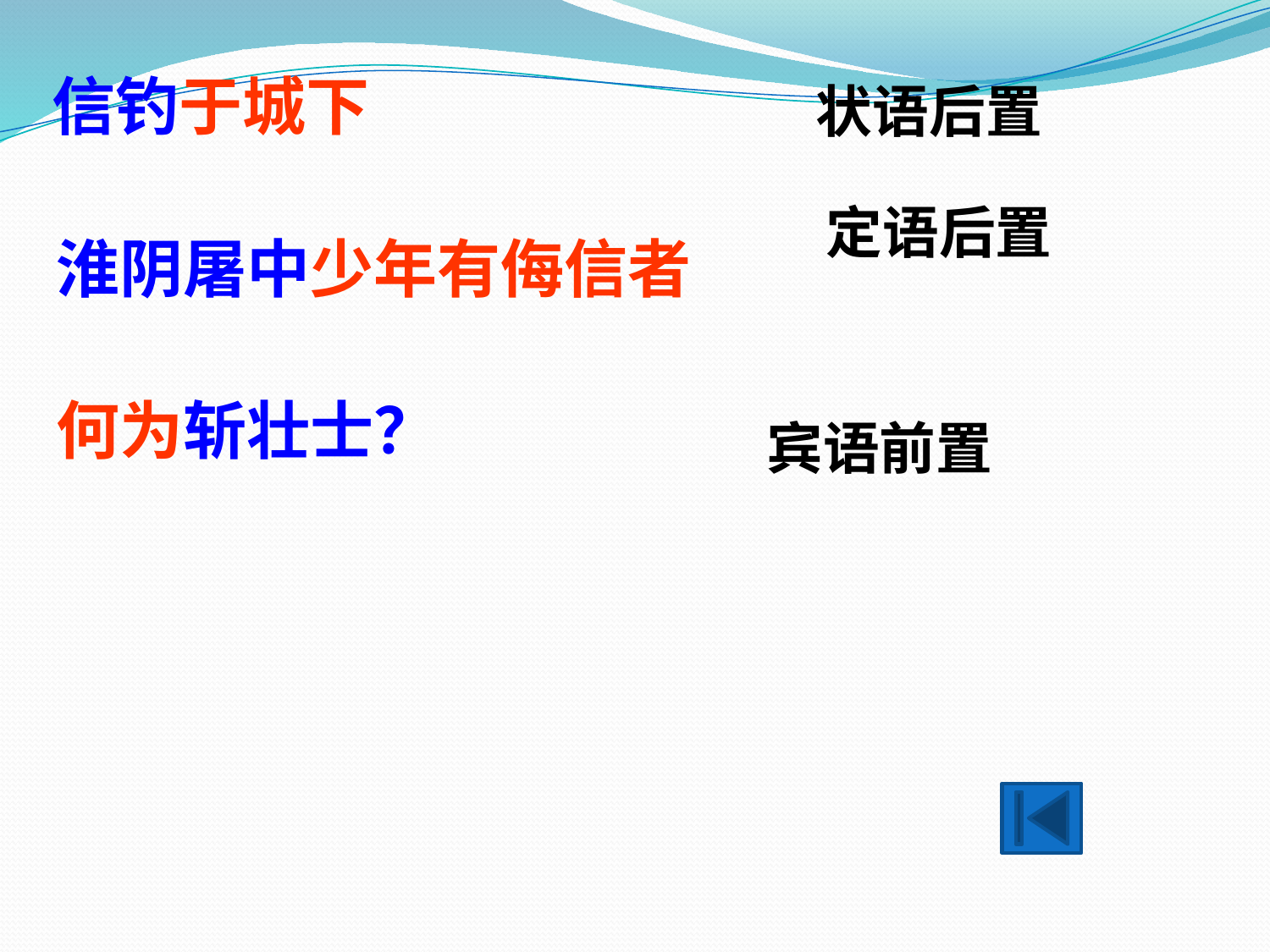

信钓于城下

  淮阴屠中少年有侮信者

  何为斩壮士？

状语后置
定语后置

宾语前置